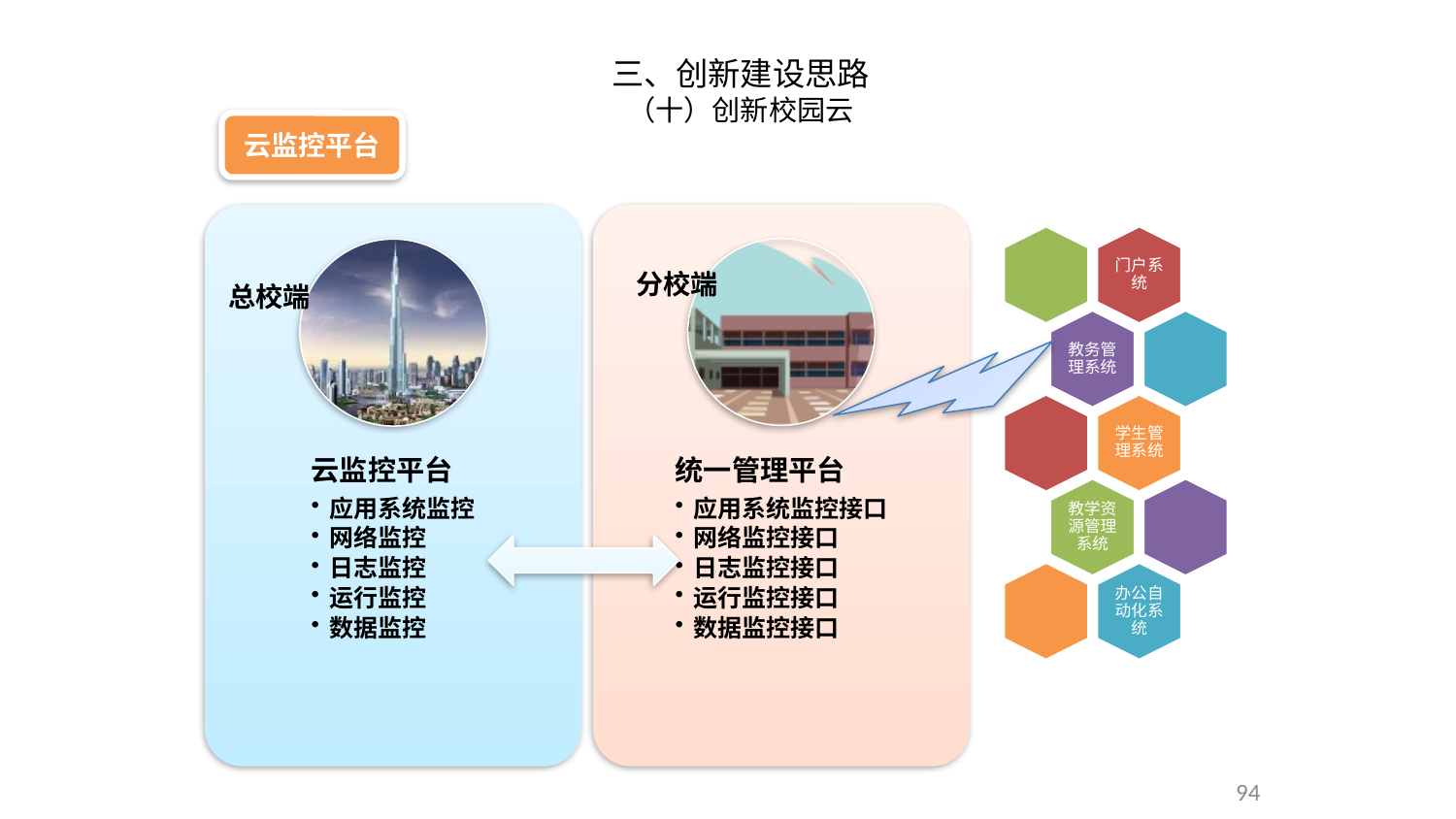

# 三、创新建设思路 （十）创新校园云
门户系统

教务管理系统

学生管理系统

教学资源管理系统

办公自动化系统

云监控平台
云监控平台
应用系统监控
网络监控
日志监控
运行监控
数据监控
统一管理平台
应用系统监控接口
网络监控接口
日志监控接口
运行监控接口
数据监控接口
分校端
总校端

94